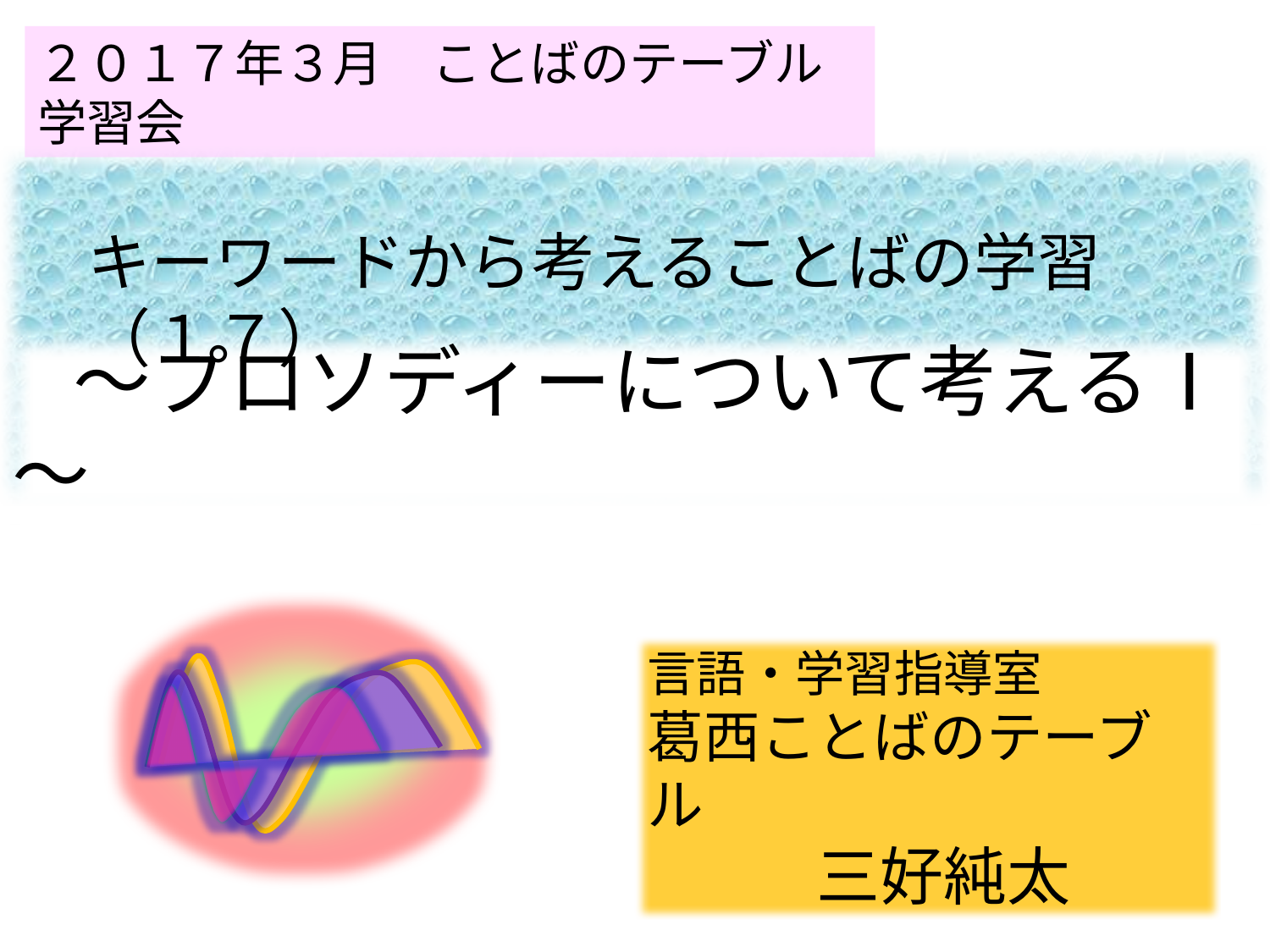

２０１７年３月　ことばのテーブル学習会

キーワードから考えることばの学習（１７）
 ～プロソディーについて考えるⅠ～

言語・学習指導室
葛西ことばのテーブル
　　　　三好純太